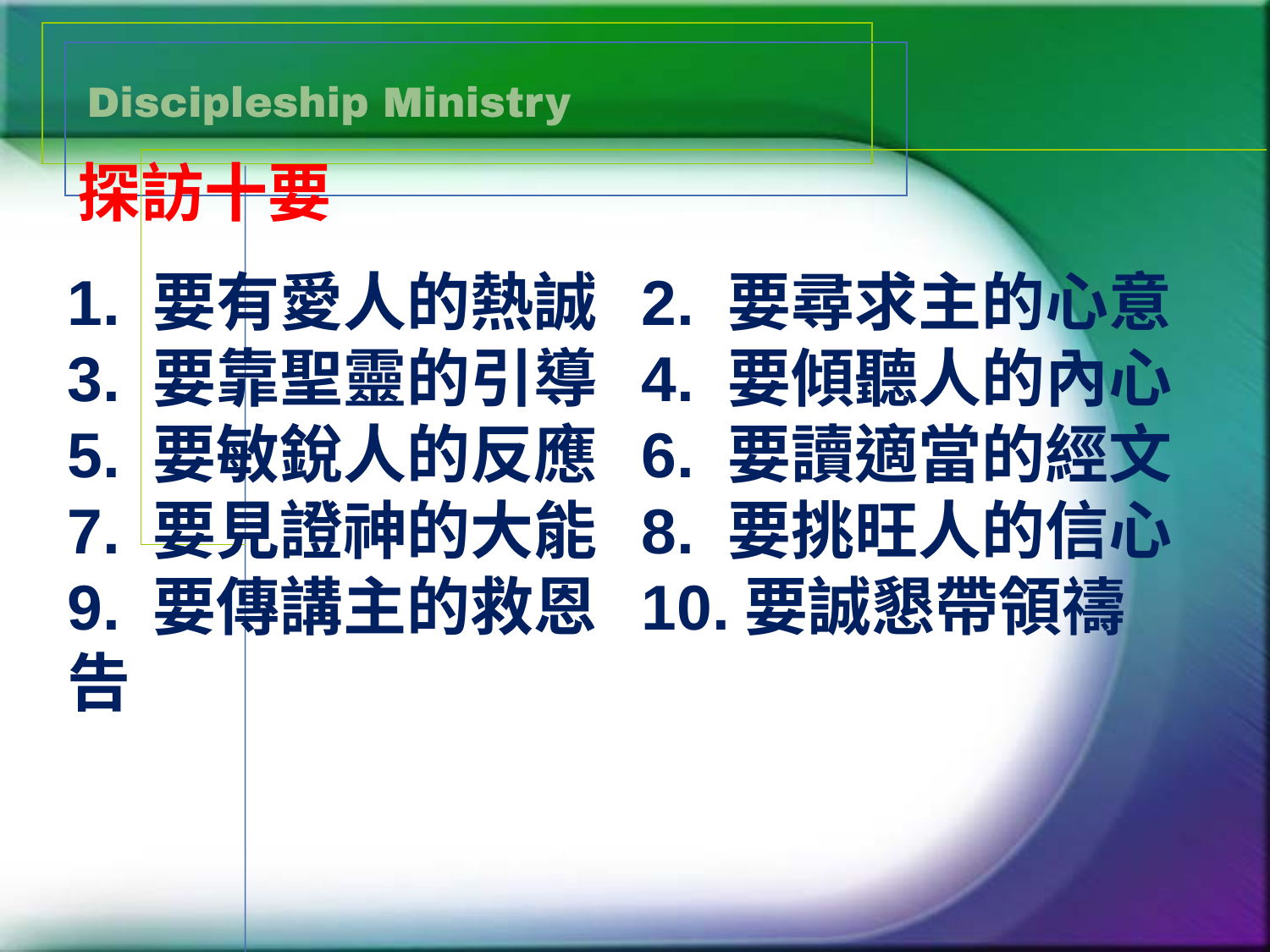

# Discipleship Ministry
探訪十要
1. 要有愛人的熱誠  2. 要尋求主的心意
3. 要靠聖靈的引導  4. 要傾聽人的內心
5. 要敏銳人的反應  6. 要讀適當的經文
7. 要見證神的大能  8. 要挑旺人的信心
9. 要傳講主的救恩  10.要誠懇帶領禱告